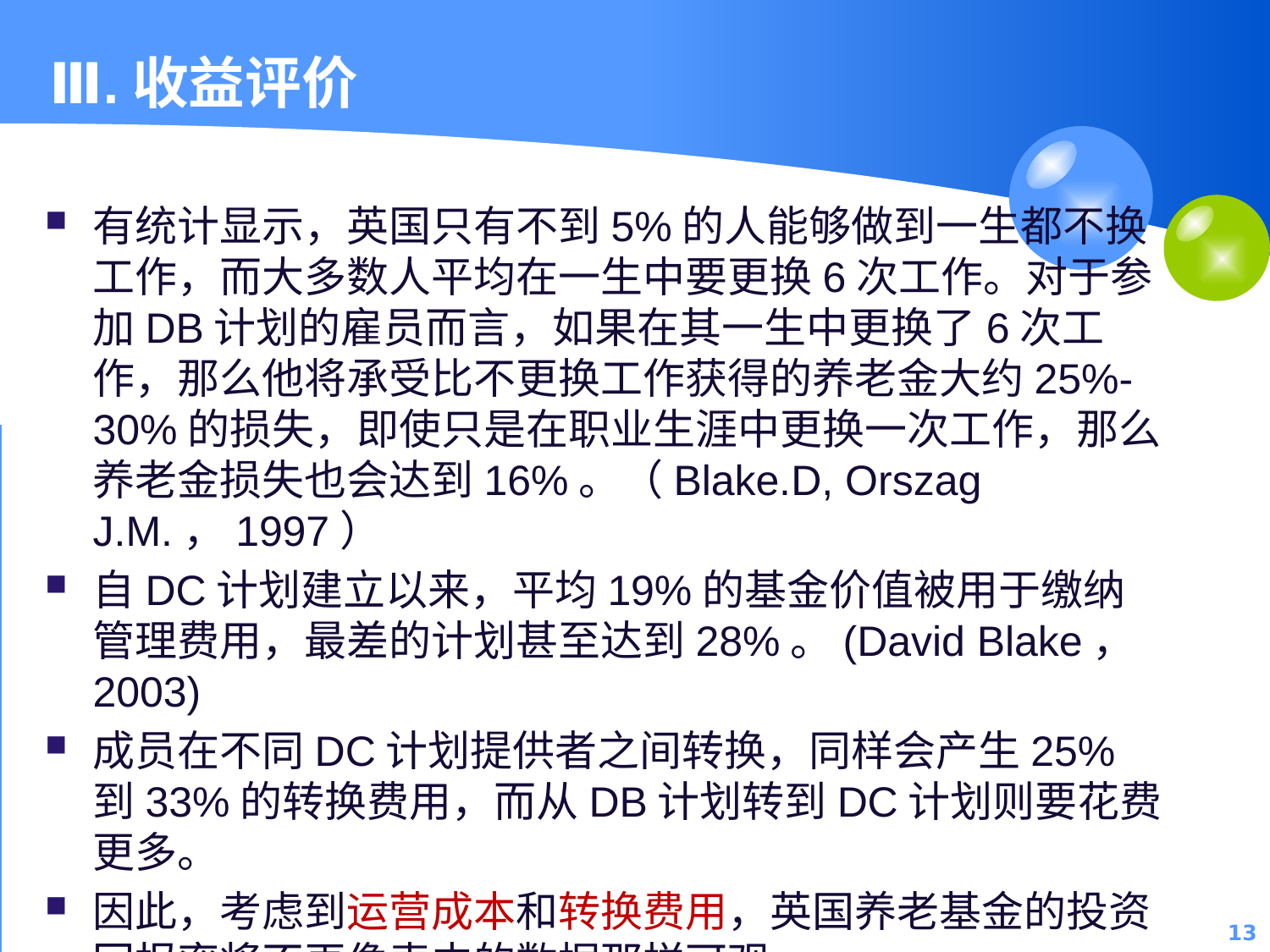

13
# Ⅲ.收益评价
有统计显示，英国只有不到5%的人能够做到一生都不换工作，而大多数人平均在一生中要更换6次工作。对于参加DB计划的雇员而言，如果在其一生中更换了6次工作，那么他将承受比不更换工作获得的养老金大约25%-30%的损失，即使只是在职业生涯中更换一次工作，那么养老金损失也会达到16%。（Blake.D, Orszag J.M.，1997）
自DC计划建立以来，平均19%的基金价值被用于缴纳管理费用，最差的计划甚至达到28%。(David Blake，2003)
成员在不同DC计划提供者之间转换，同样会产生25%到33%的转换费用，而从DB计划转到DC计划则要花费更多。
因此，考虑到运营成本和转换费用，英国养老基金的投资回报率将不再像表中的数据那样可观。